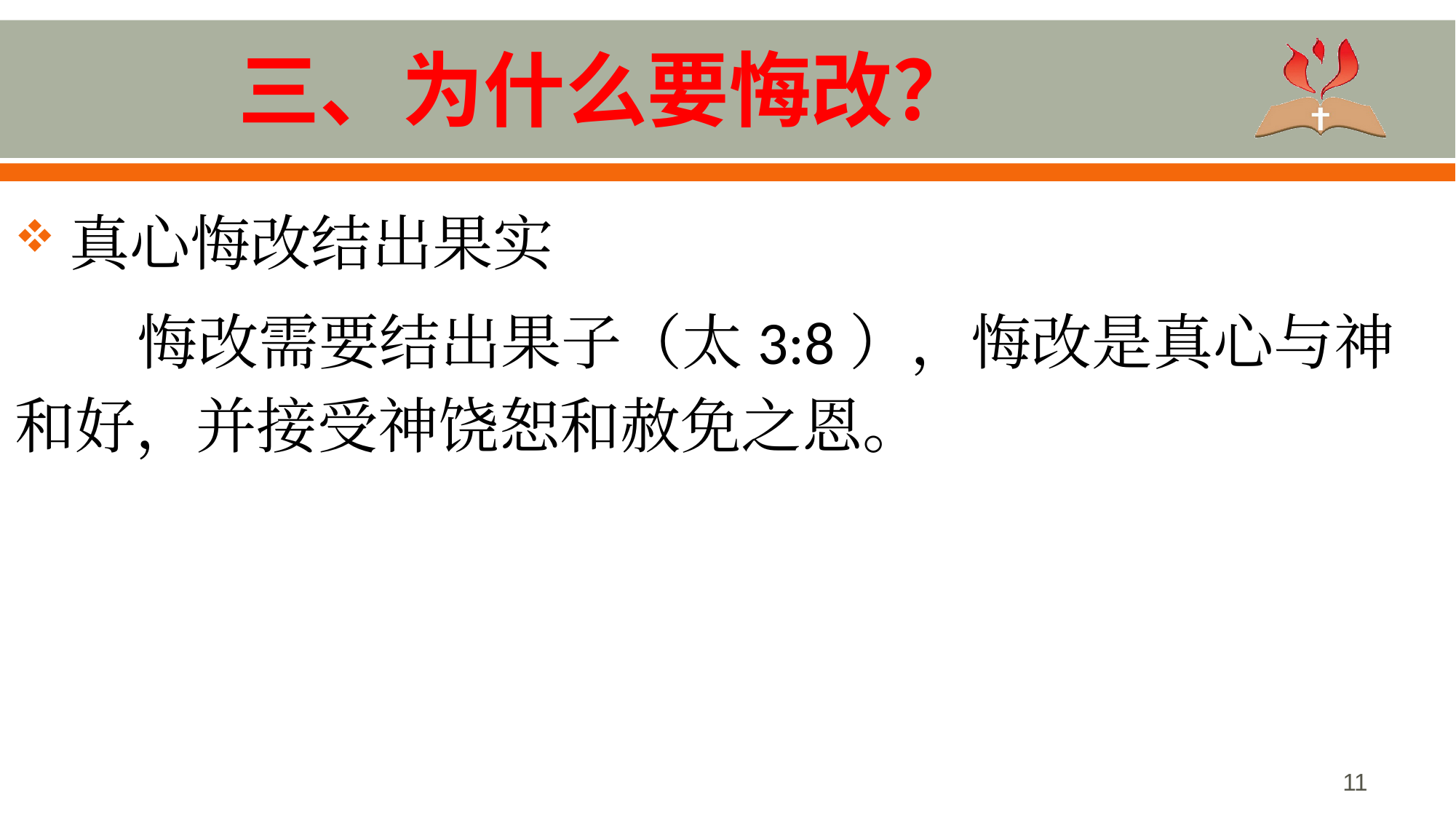

# 三、为什么要悔改？
真心悔改结出果实
悔改需要结出果子（太3:8），悔改是真心与神和好，并接受神饶恕和赦免之恩。

11